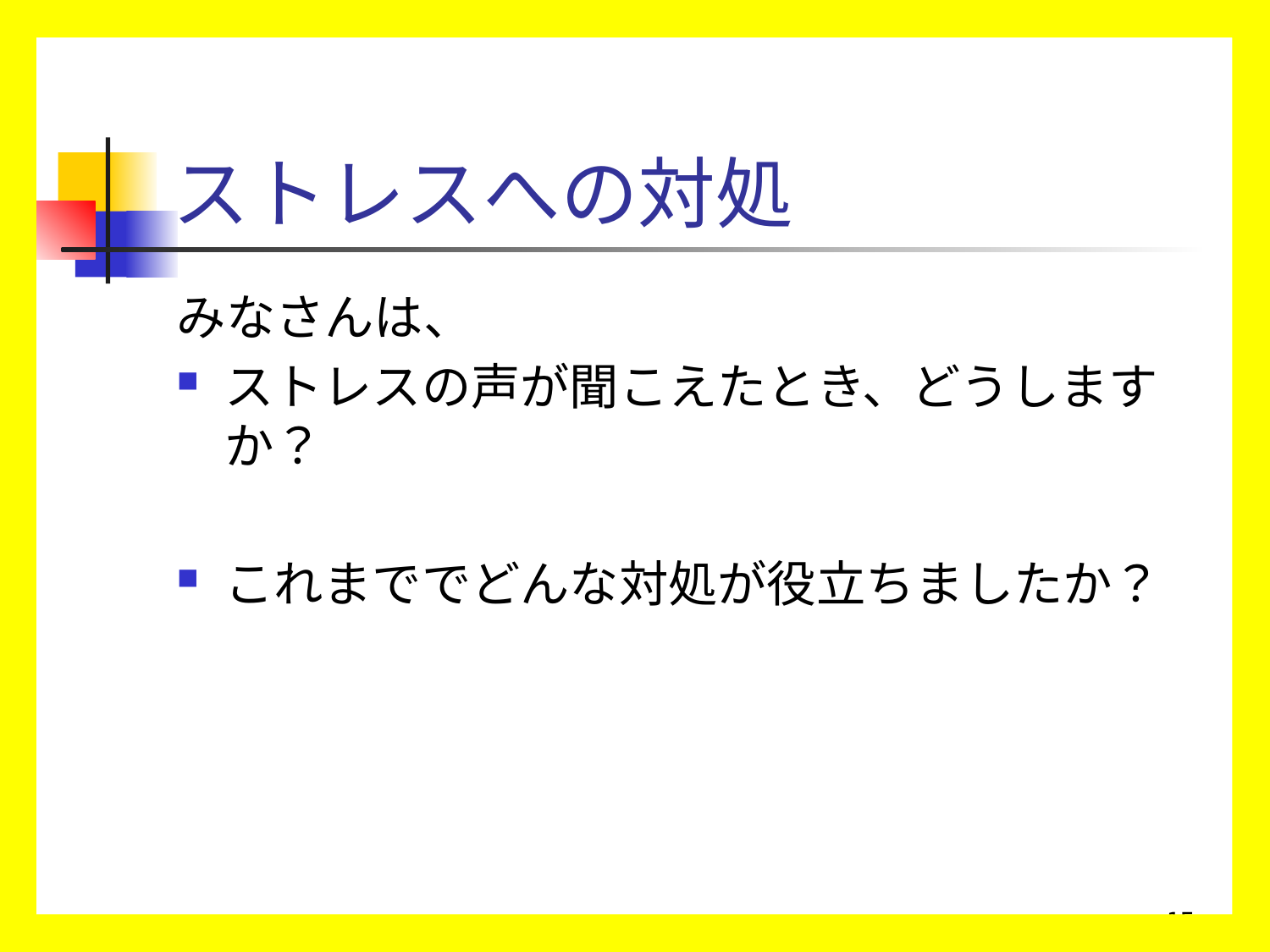

# ストレスへの対処
みなさんは、
ストレスの声が聞こえたとき、どうしますか？

これまででどんな対処が役立ちましたか？
15